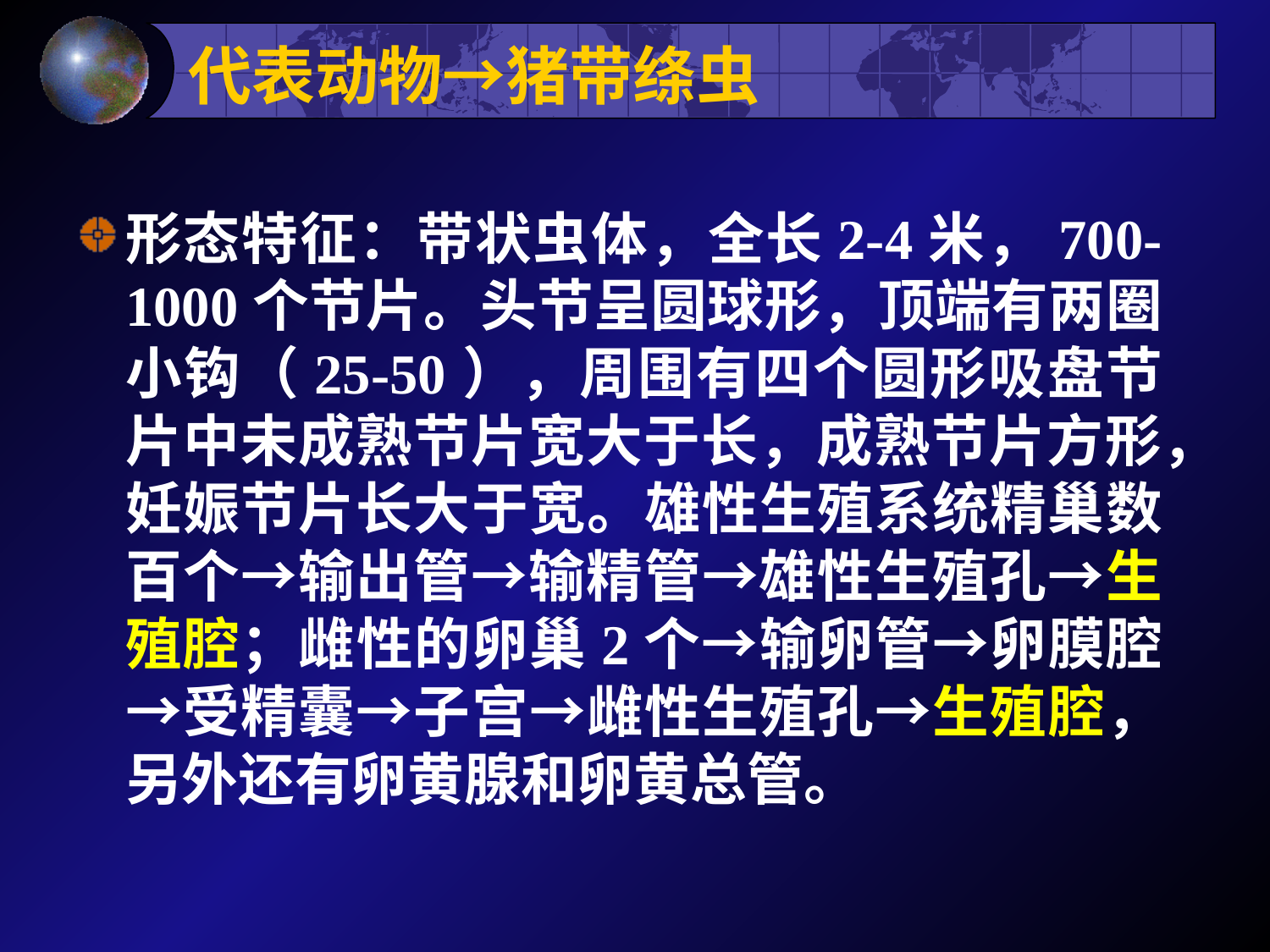

# 代表动物→猪带绦虫
形态特征：带状虫体，全长2-4米，700-1000个节片。头节呈圆球形，顶端有两圈小钩（25-50），周围有四个圆形吸盘节片中未成熟节片宽大于长，成熟节片方形，妊娠节片长大于宽。雄性生殖系统精巢数百个→输出管→输精管→雄性生殖孔→生殖腔；雌性的卵巢2个→输卵管→卵膜腔→受精囊→子宫→雌性生殖孔→生殖腔，另外还有卵黄腺和卵黄总管。

32